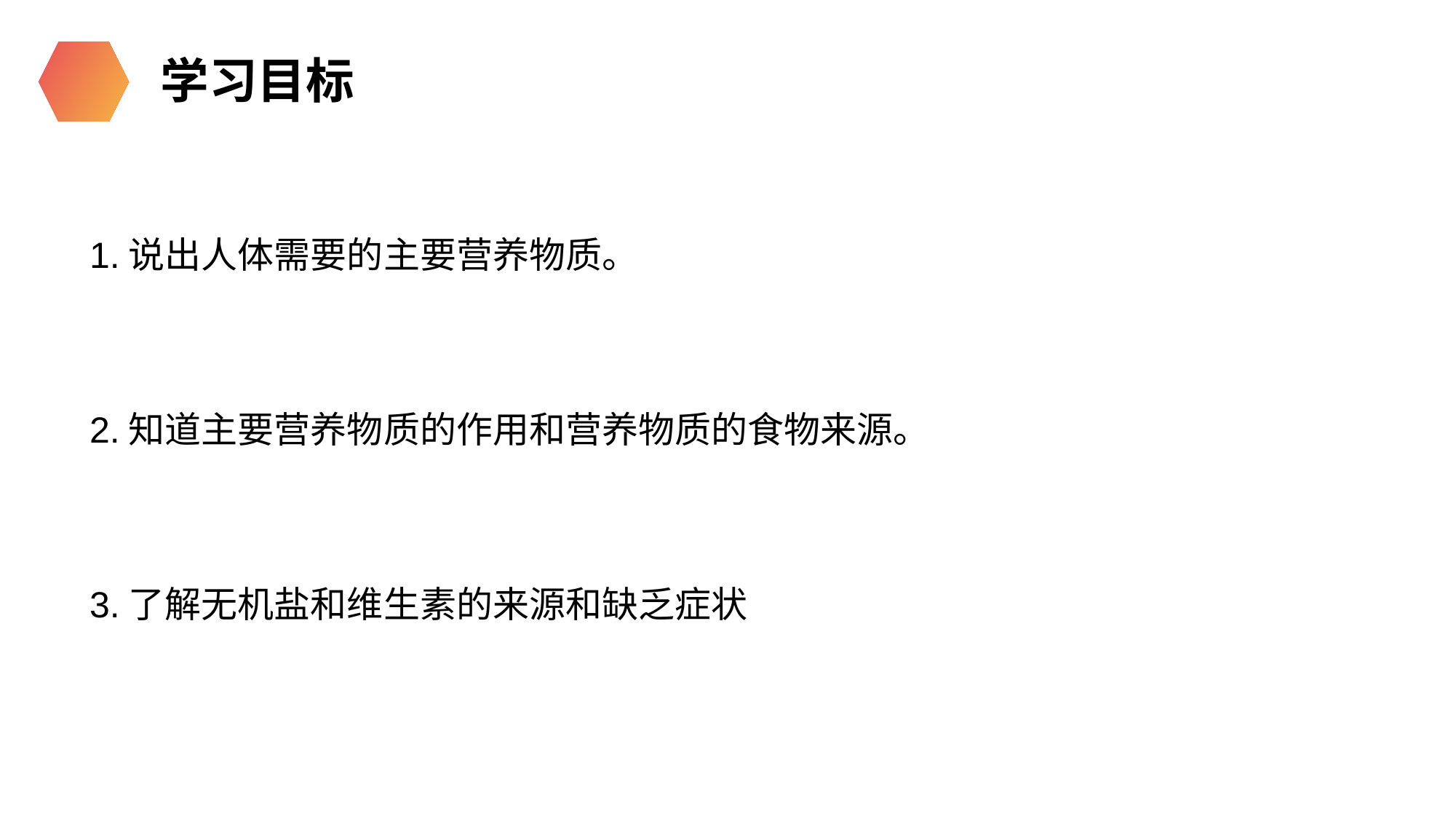

学习目标
1.说出人体需要的主要营养物质。

2.知道主要营养物质的作用和营养物质的食物来源。

3.了解无机盐和维生素的来源和缺乏症状